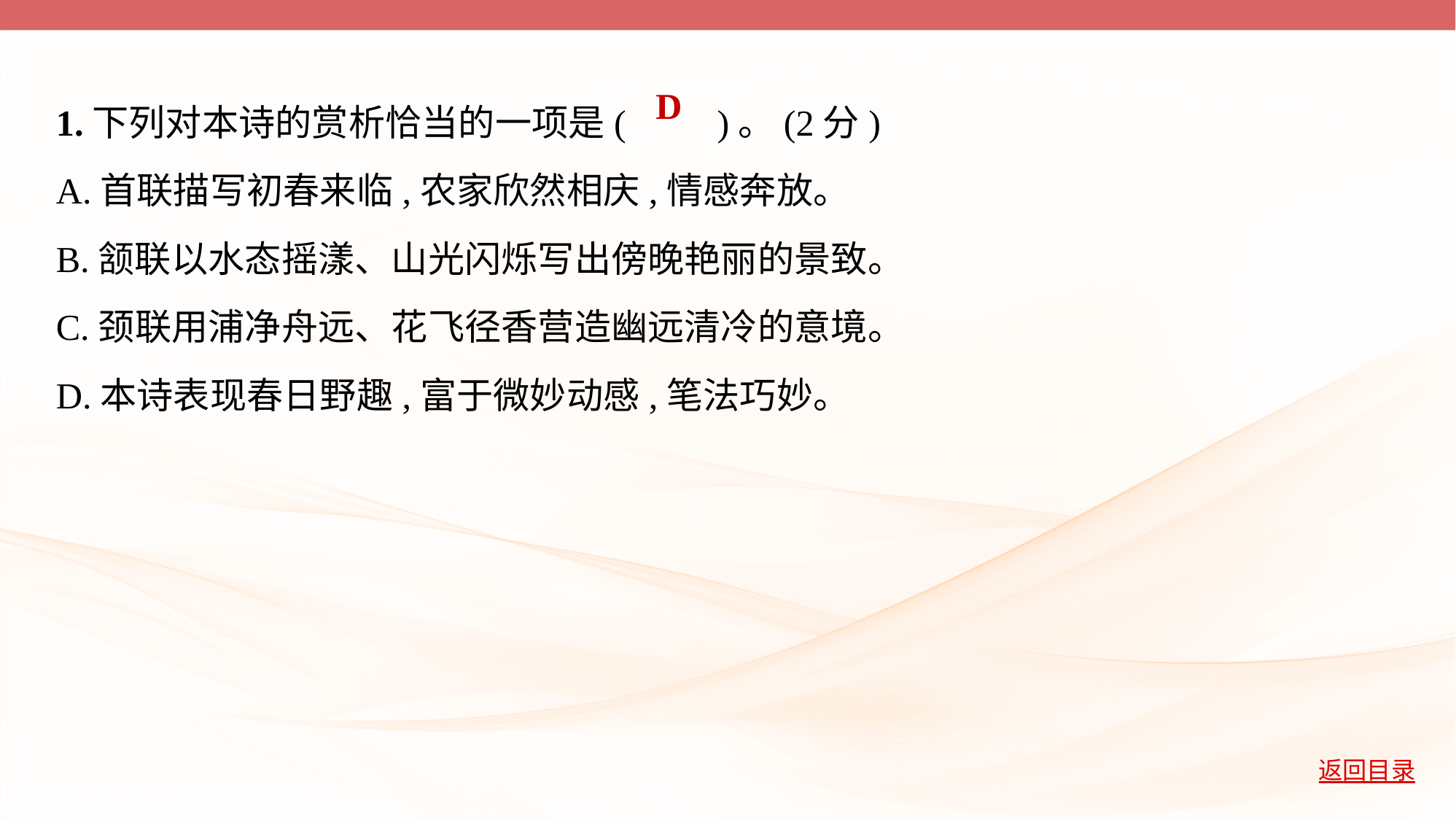

1.下列对本诗的赏析恰当的一项是(          )。(2分)
A.首联描写初春来临,农家欣然相庆,情感奔放。
B.颔联以水态摇漾、山光闪烁写出傍晚艳丽的景致。
C.颈联用浦净舟远、花飞径香营造幽远清冷的意境。
D.本诗表现春日野趣,富于微妙动感,笔法巧妙。
D